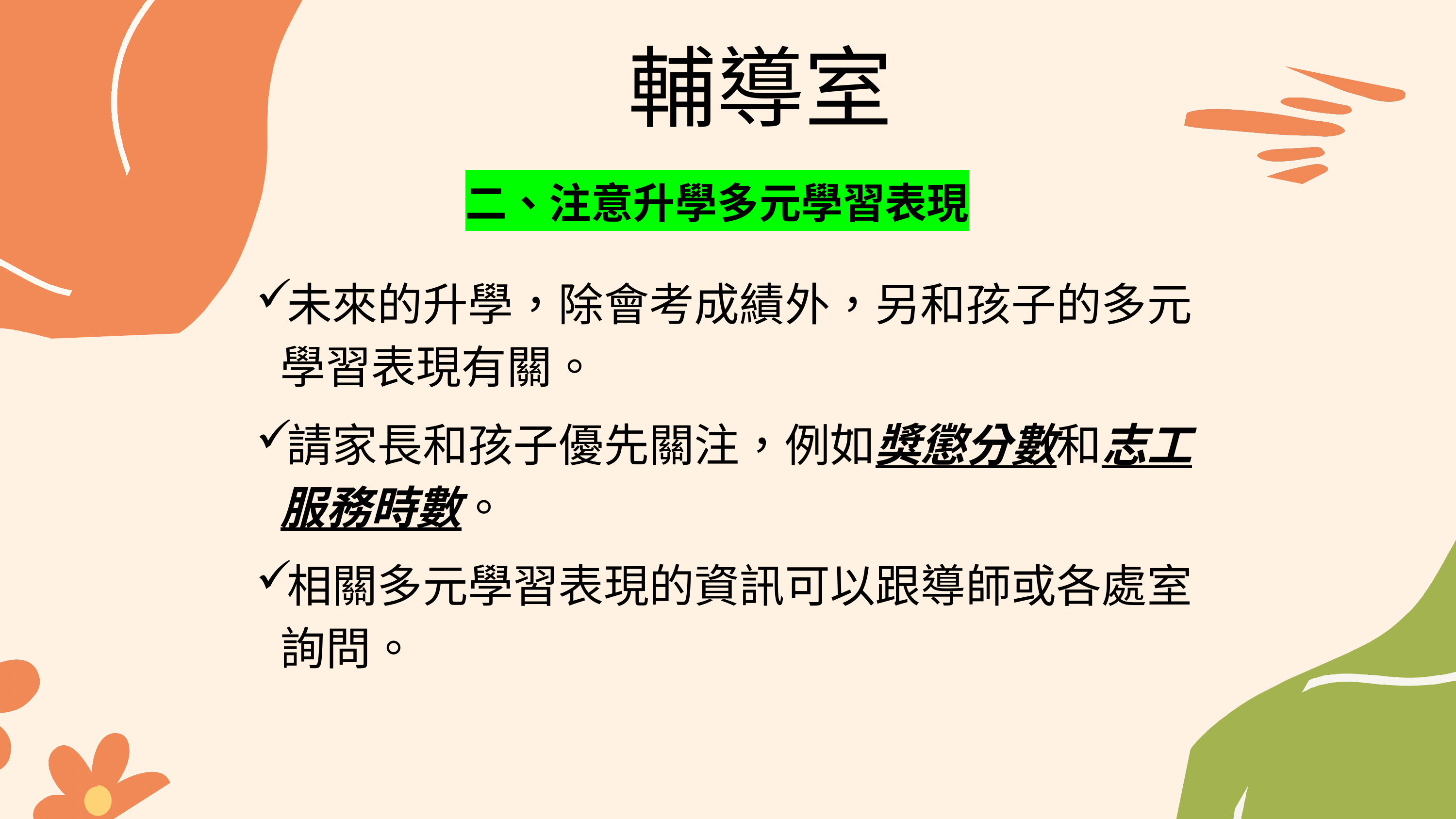

輔導室
# 二、注意升學多元學習表現
未來的升學，除會考成績外，另和孩子的多元學習表現有關。
請家長和孩子優先關注，例如獎懲分數和志工服務時數。
相關多元學習表現的資訊可以跟導師或各處室詢問。